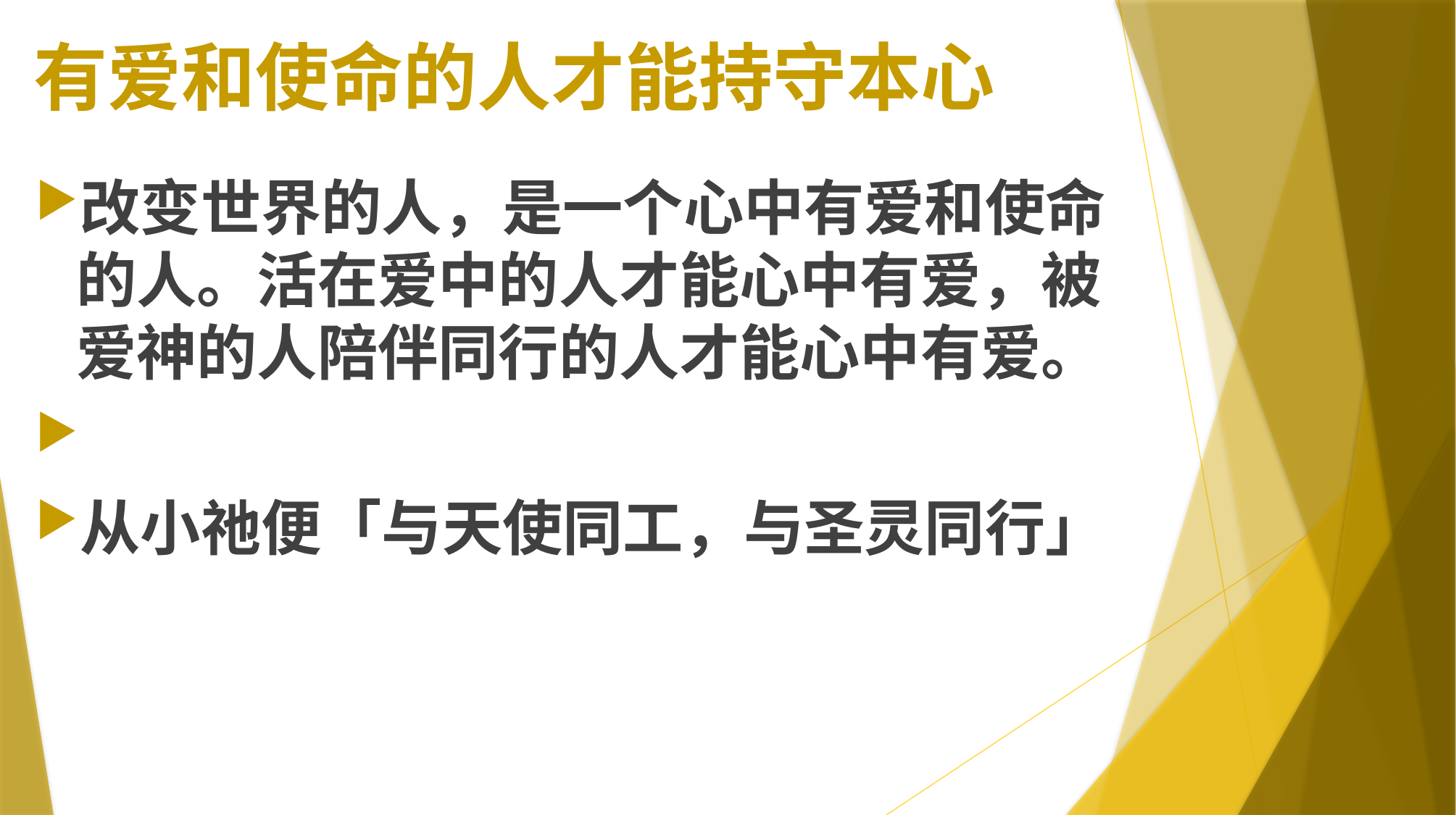

# 有爱和使命的人才能持守本心
改变世界的人，是一个心中有爱和使命的人。活在爱中的人才能心中有爱，被爱神的人陪伴同行的人才能心中有爱。

从小祂便「与天使同工，与圣灵同行」